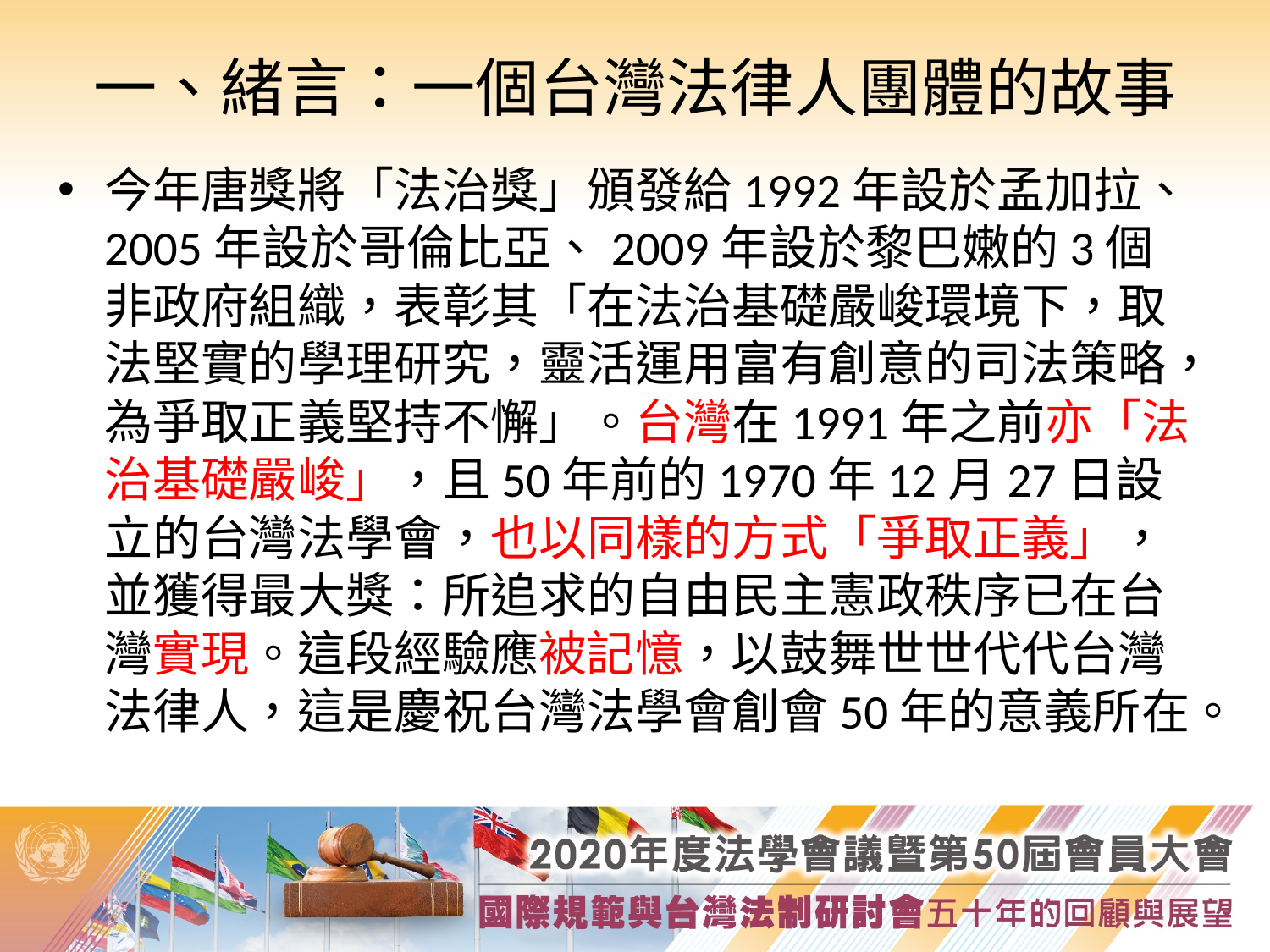

# 一、緒言：一個台灣法律人團體的故事
今年唐獎將「法治獎」頒發給1992年設於孟加拉、2005年設於哥倫比亞、2009年設於黎巴嫩的3個非政府組織，表彰其「在法治基礎嚴峻環境下，取法堅實的學理研究，靈活運用富有創意的司法策略，為爭取正義堅持不懈」。台灣在1991年之前亦「法治基礎嚴峻」，且50年前的1970年12月27日設立的台灣法學會，也以同樣的方式「爭取正義」，並獲得最大獎：所追求的自由民主憲政秩序已在台灣實現。這段經驗應被記憶，以鼓舞世世代代台灣法律人，這是慶祝台灣法學會創會50年的意義所在。